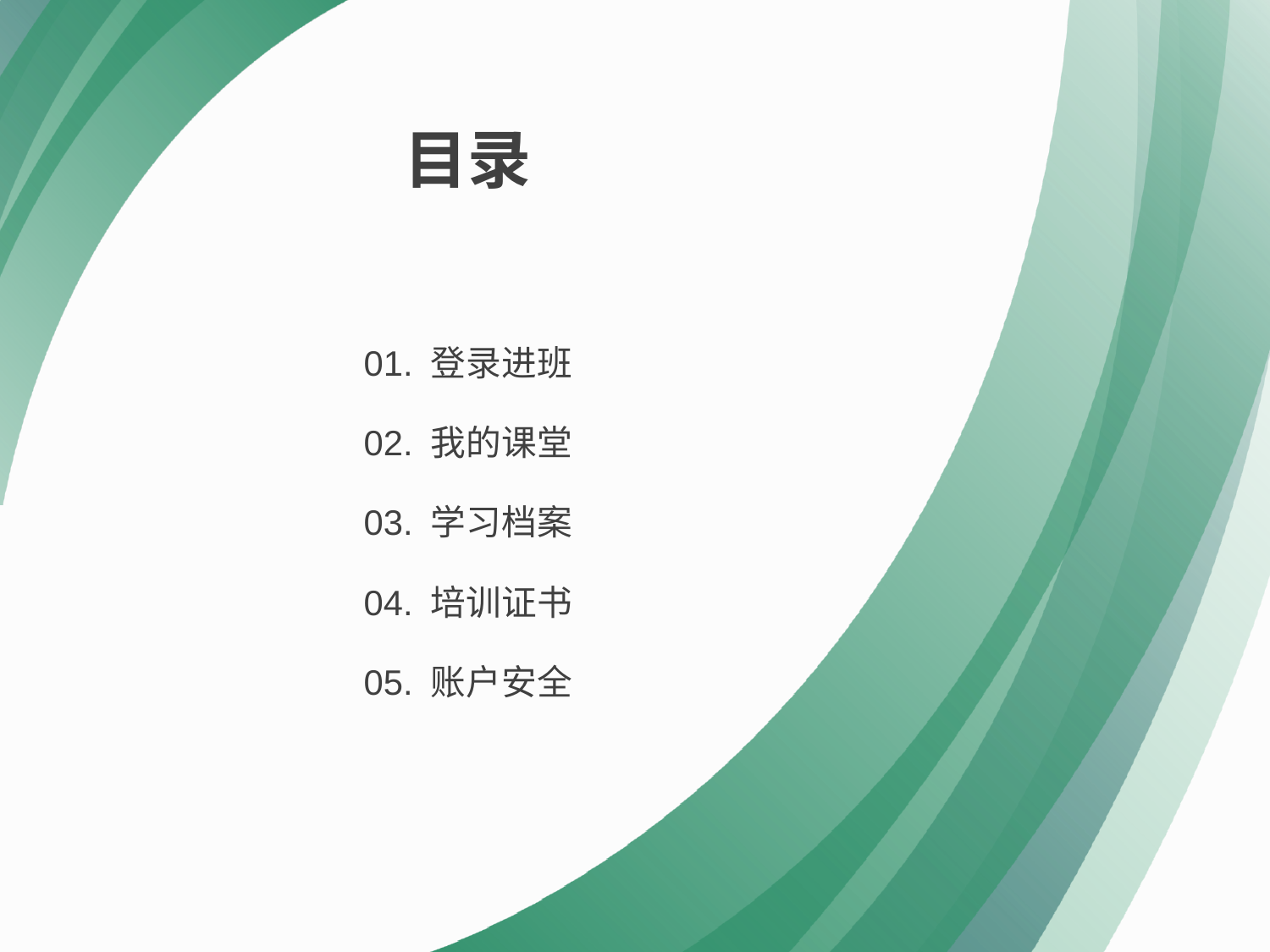

目录
01. 登录进班
02. 我的课堂
03. 学习档案
04. 培训证书
05. 账户安全